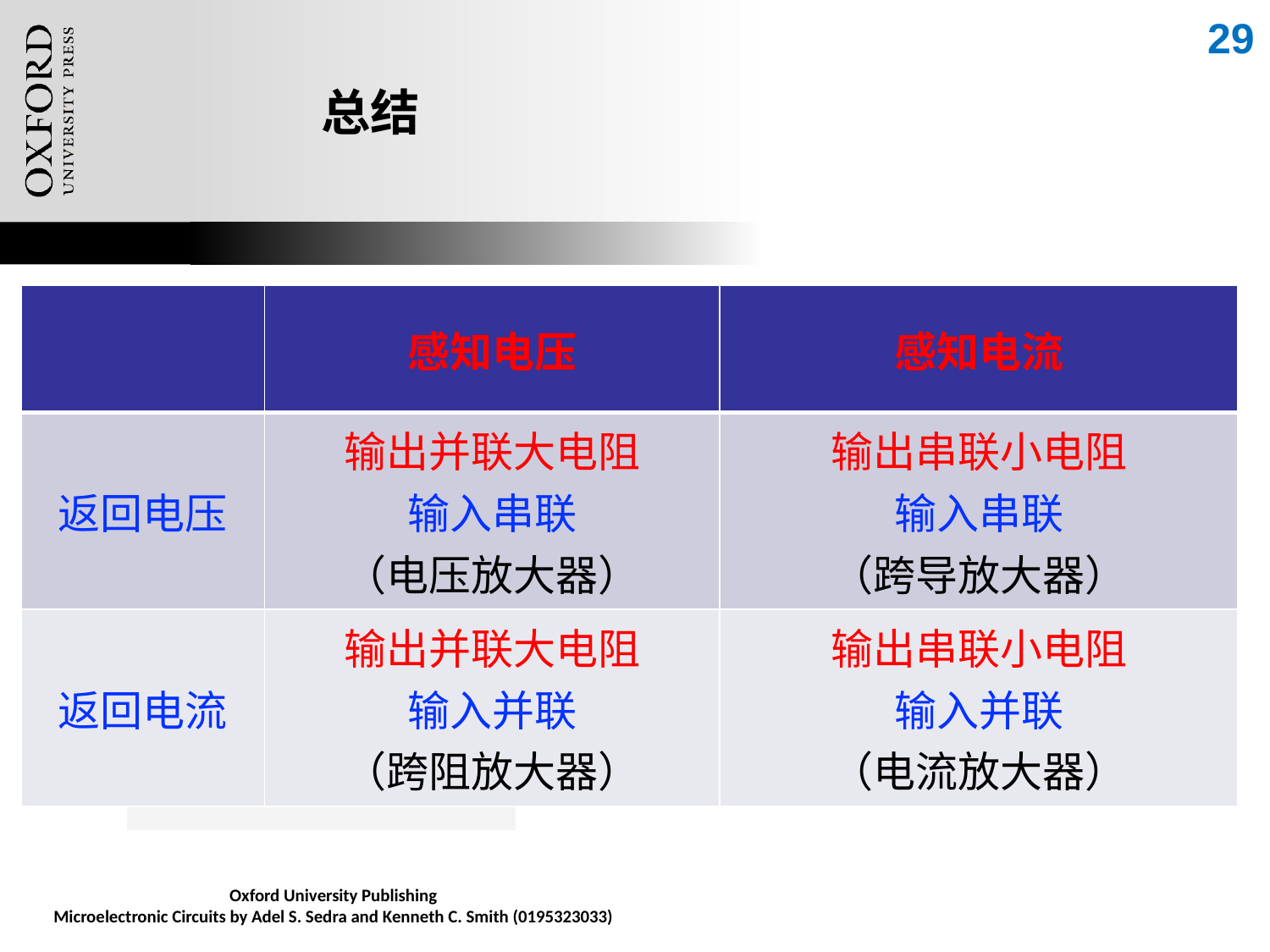

29
# 总结
|  | 感知电压 | 感知电流 |
| --- | --- | --- |
| 返回电压 | 输出并联大电阻 输入串联 （电压放大器） | 输出串联小电阻 输入串联 （跨导放大器） |
| 返回电流 | 输出并联大电阻 输入并联 （跨阻放大器） | 输出串联小电阻 输入并联 （电流放大器） |

Oxford University Publishing
Microelectronic Circuits by Adel S. Sedra and Kenneth C. Smith (0195323033)